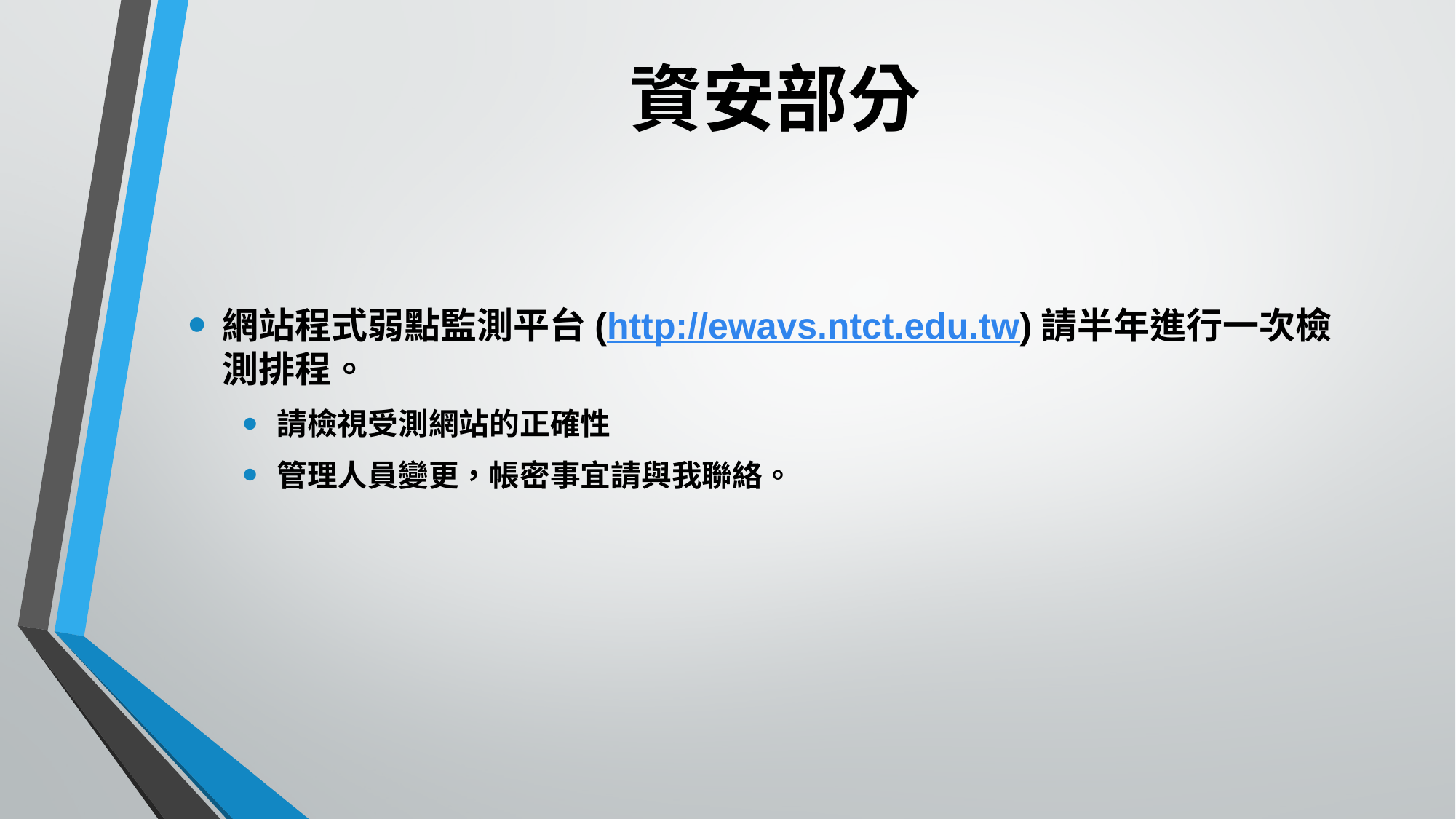

# 資安部分
網站程式弱點監測平台(http://ewavs.ntct.edu.tw)請半年進行一次檢測排程。
請檢視受測網站的正確性
管理人員變更，帳密事宜請與我聯絡。